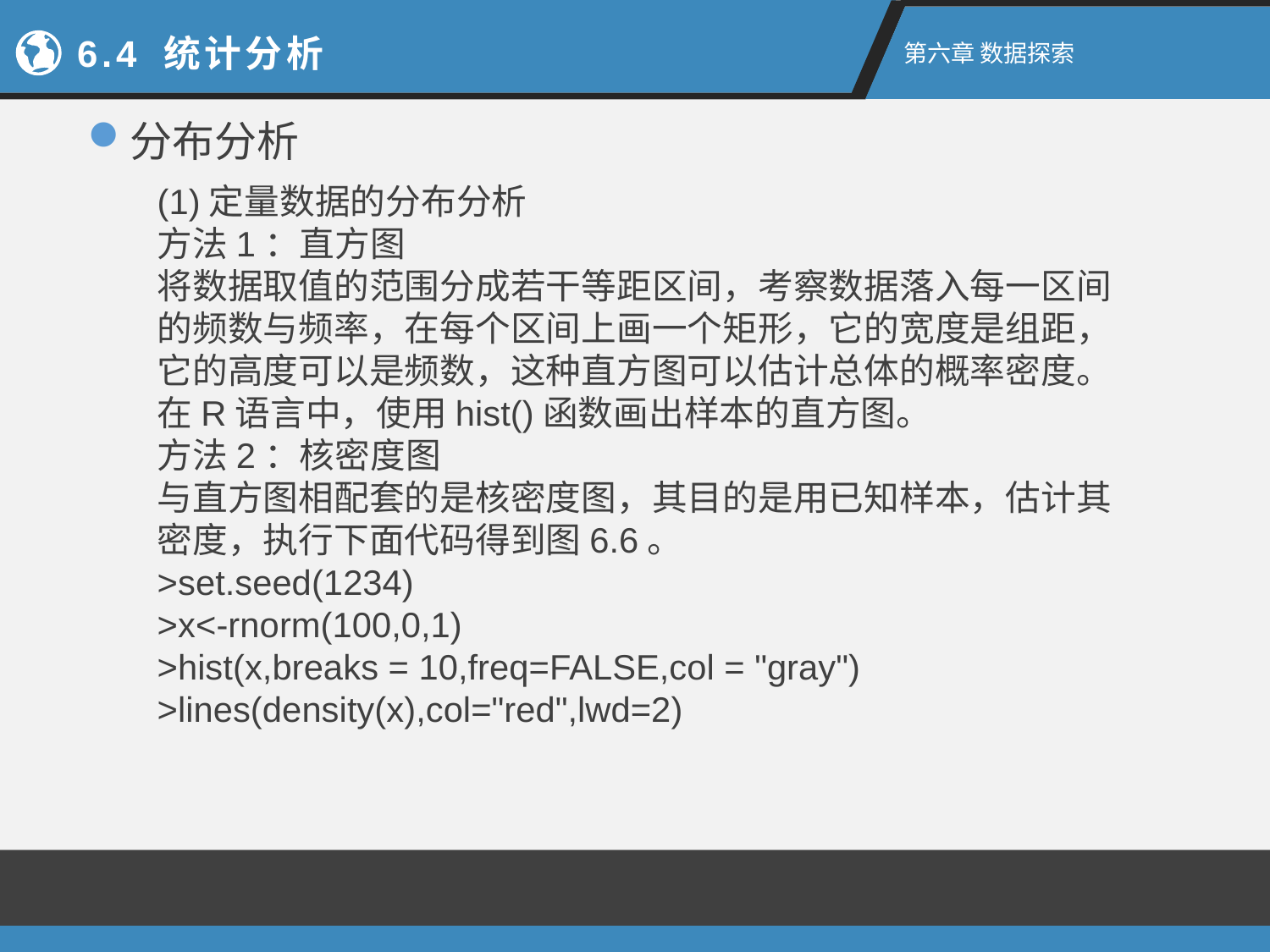

6.4 统计分析

第六章 数据探索
分布分析
(1)定量数据的分布分析
方法1：直方图
将数据取值的范围分成若干等距区间，考察数据落入每一区间的频数与频率，在每个区间上画一个矩形，它的宽度是组距，它的高度可以是频数，这种直方图可以估计总体的概率密度。
在R语言中，使用hist()函数画出样本的直方图。
方法2：核密度图
与直方图相配套的是核密度图，其目的是用已知样本，估计其密度，执行下面代码得到图6.6。
>set.seed(1234)
>x<-rnorm(100,0,1)
>hist(x,breaks = 10,freq=FALSE,col = "gray")
>lines(density(x),col="red",lwd=2)